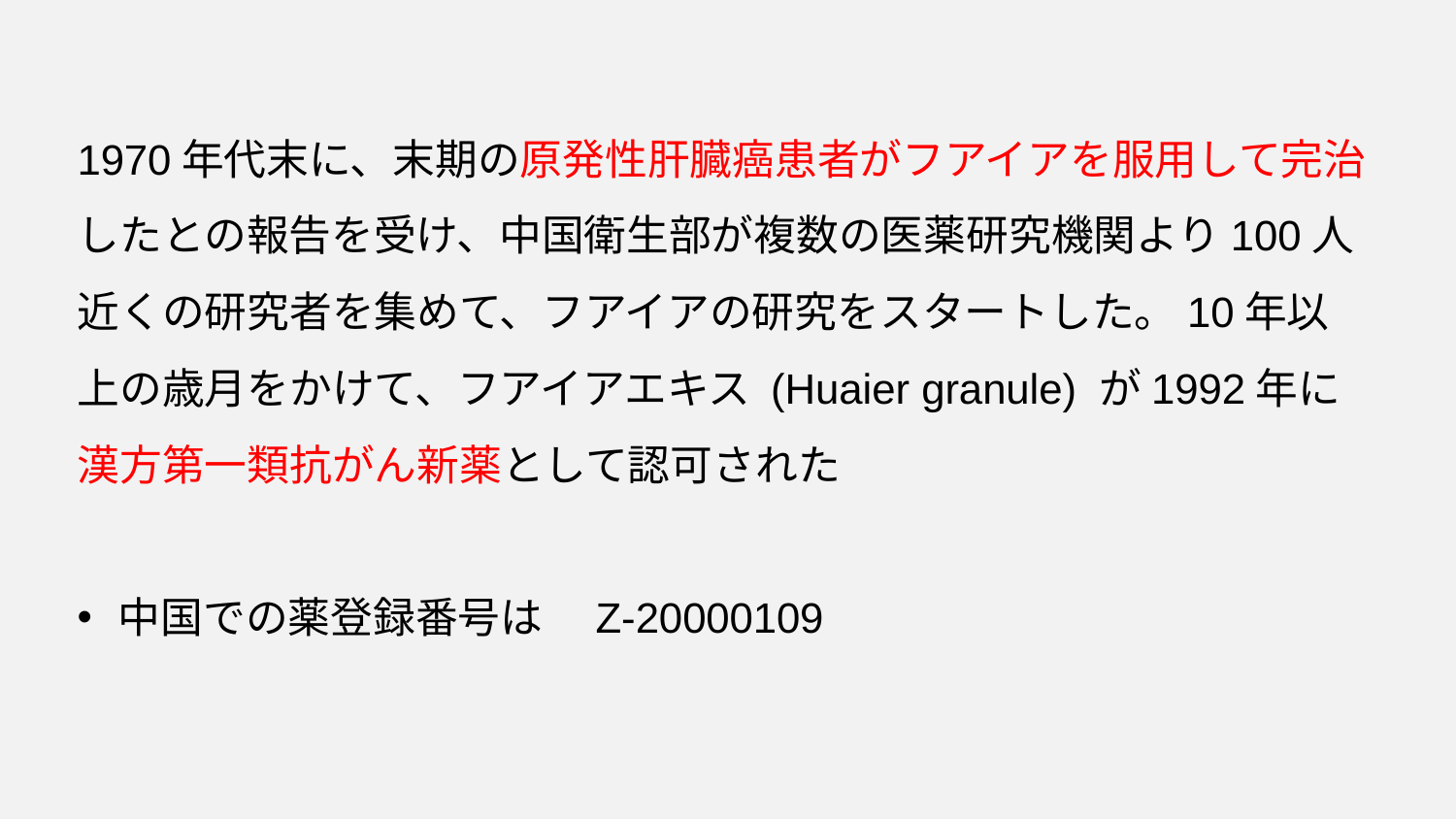

1970年代末に、末期の原発性肝臓癌患者がフアイアを服用して完治したとの報告を受け、中国衛生部が複数の医薬研究機関より100人近くの研究者を集めて、フアイアの研究をスタートした。10年以上の歳月をかけて、フアイアエキス (Huaier granule) が1992年に漢方第一類抗がん新薬として認可された

中国での薬登録番号は　Z-20000109